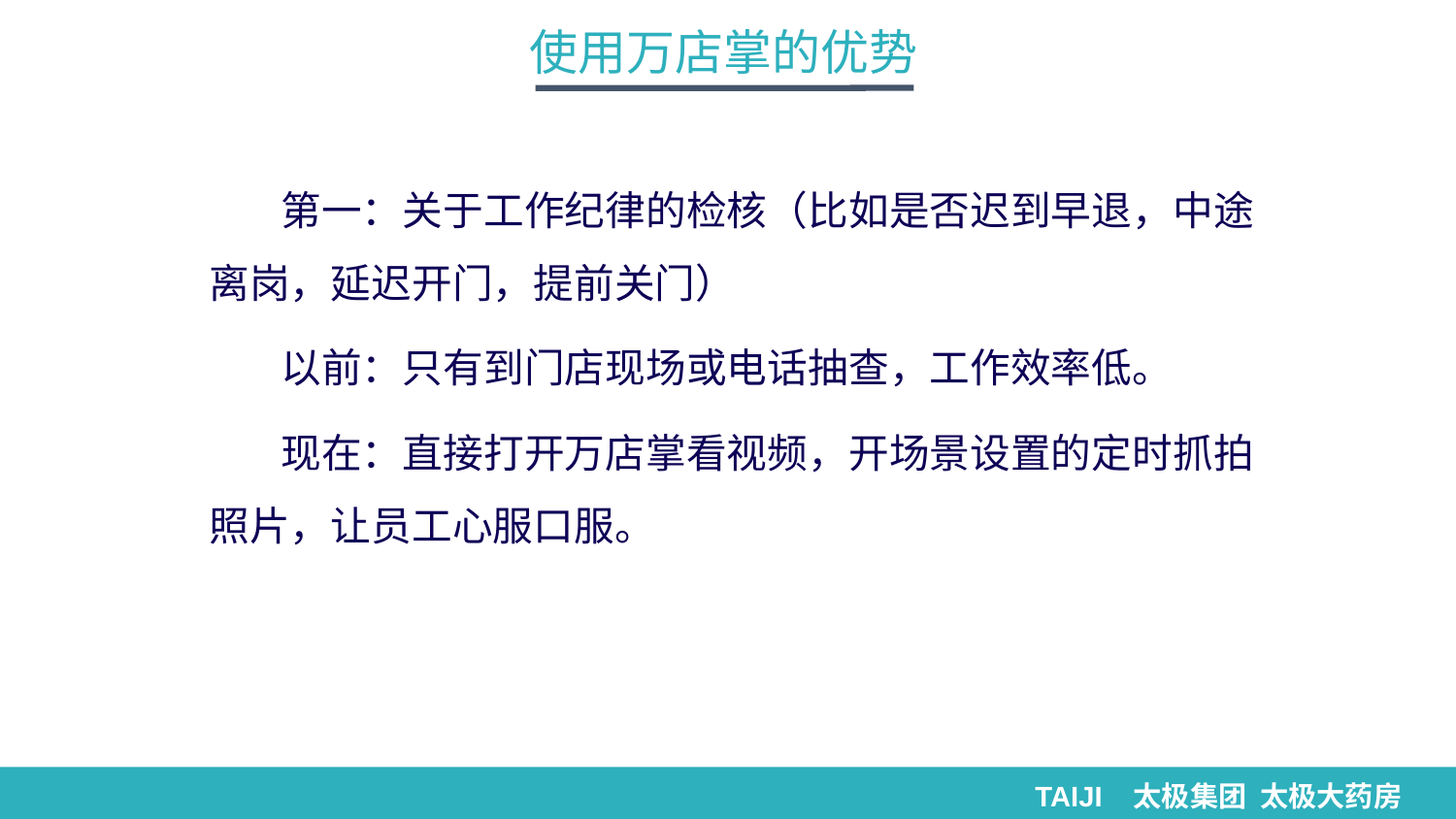

使用万店掌的优势
第一：关于工作纪律的检核（比如是否迟到早退，中途离岗，延迟开门，提前关门）
以前：只有到门店现场或电话抽查，工作效率低。
现在：直接打开万店掌看视频，开场景设置的定时抓拍照片，让员工心服口服。

TAIJI   太极集团  太极大药房